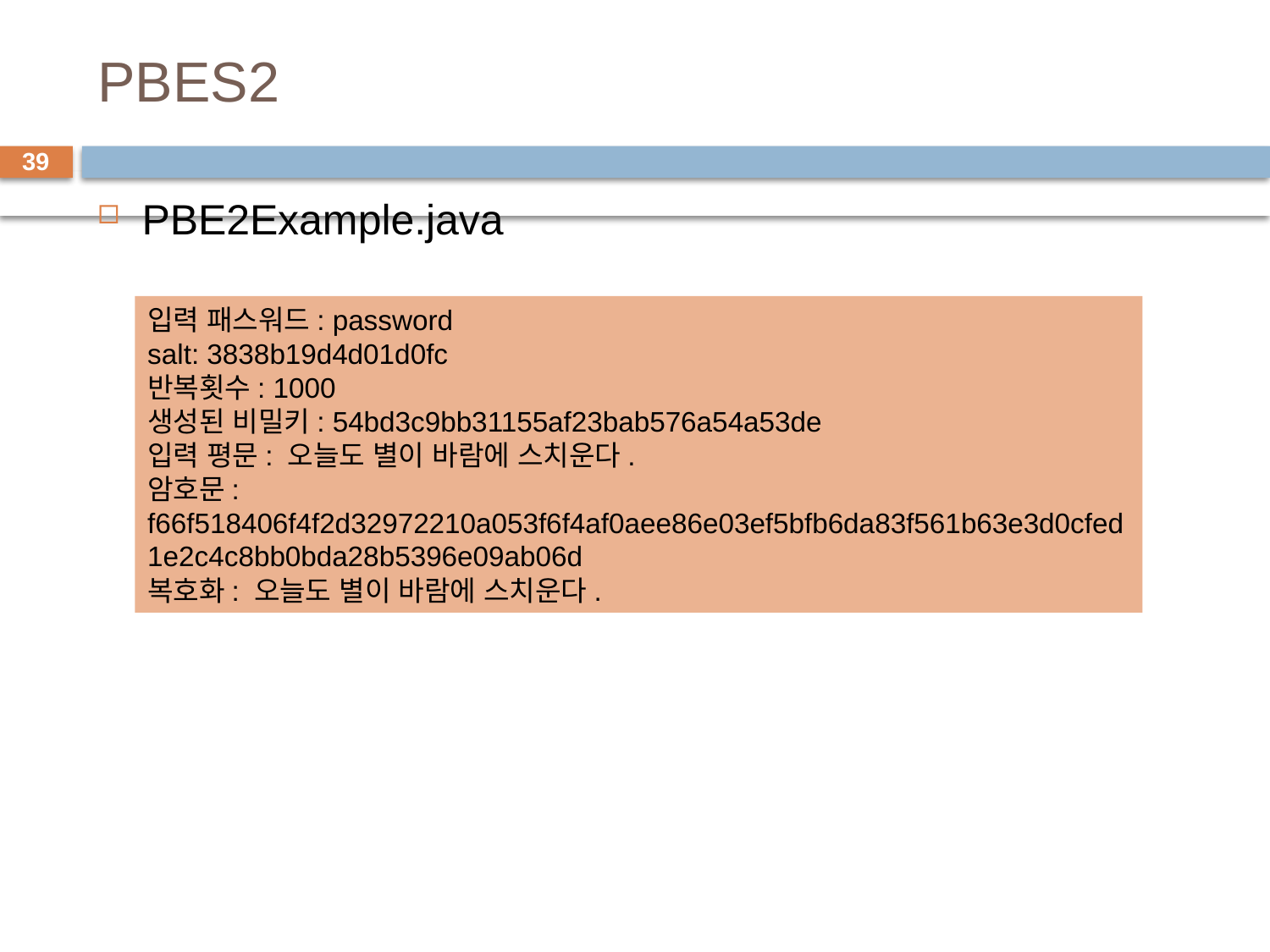

# PBES2
39
PBE2Example.java
입력 패스워드: password
salt: 3838b19d4d01d0fc
반복횟수: 1000
생성된 비밀키: 54bd3c9bb31155af23bab576a54a53de
입력 평문: 오늘도 별이 바람에 스치운다.
암호문: f66f518406f4f2d32972210a053f6f4af0aee86e03ef5bfb6da83f561b63e3d0cfed1e2c4c8bb0bda28b5396e09ab06d
복호화: 오늘도 별이 바람에 스치운다.